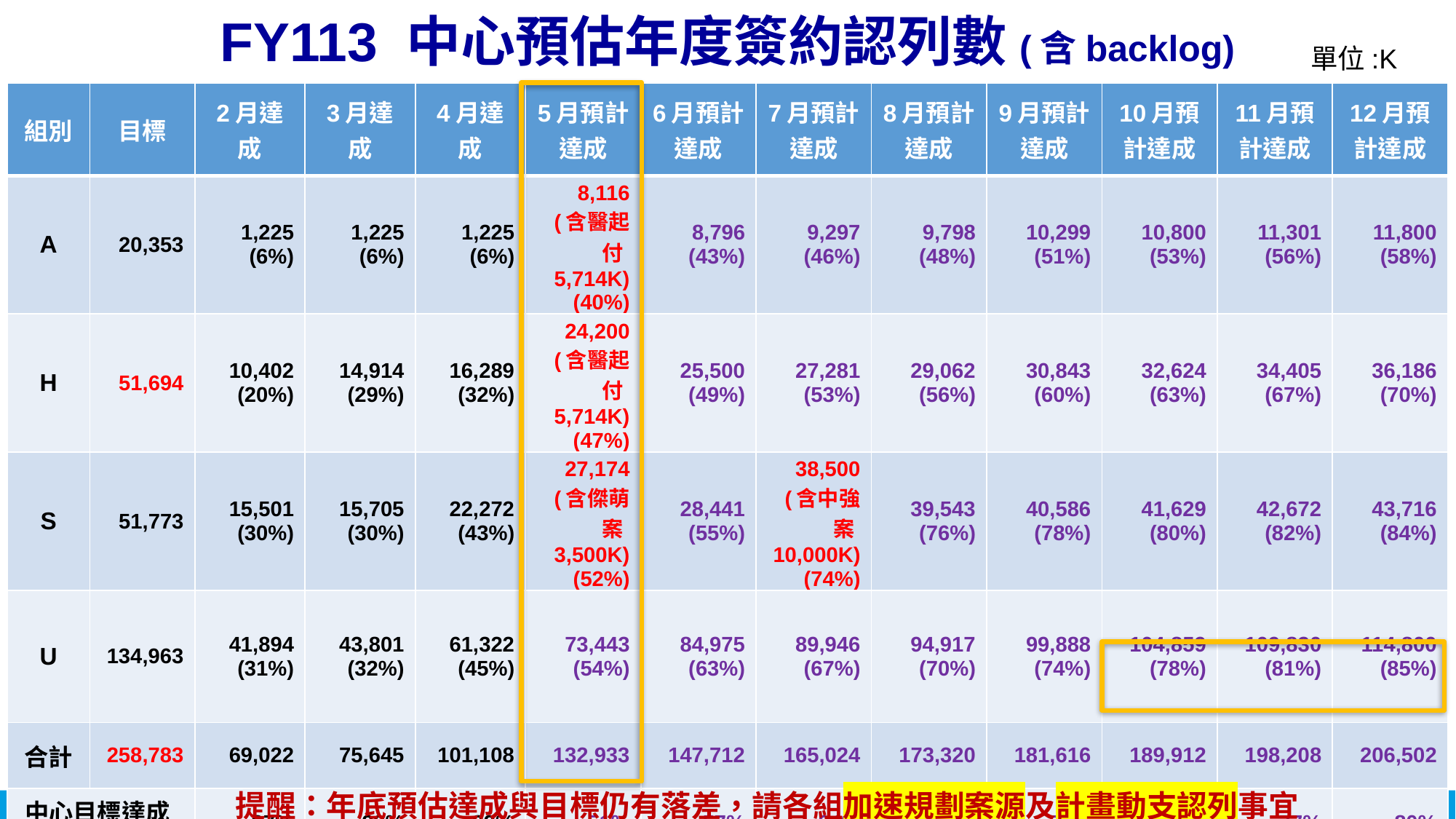

# FY113 中心預估年度簽約認列數(含backlog)
單位:K

| 組別 | 目標 | 2月達成 | 3月達成 | 4月達成 | 5月預計達成 | 6月預計達成 | 7月預計達成 | 8月預計達成 | 9月預計達成 | 10月預計達成 | 11月預計達成 | 12月預計達成 |
| --- | --- | --- | --- | --- | --- | --- | --- | --- | --- | --- | --- | --- |
| A | 20,353 | 1,225 (6%) | 1,225 (6%) | 1,225 (6%) | 8,116 (含醫起付5,714K) (40%) | 8,796 (43%) | 9,297 (46%) | 9,798 (48%) | 10,299 (51%) | 10,800 (53%) | 11,301 (56%) | 11,800 (58%) |
| H | 51,694 | 10,402 (20%) | 14,914 (29%) | 16,289 (32%) | 24,200 (含醫起付5,714K) (47%) | 25,500 (49%) | 27,281 (53%) | 29,062 (56%) | 30,843 (60%) | 32,624 (63%) | 34,405 (67%) | 36,186 (70%) |
| S | 51,773 | 15,501 (30%) | 15,705 (30%) | 22,272 (43%) | 27,174 (含傑萌案3,500K) (52%) | 28,441 (55%) | 38,500 (含中強案10,000K) (74%) | 39,543 (76%) | 40,586 (78%) | 41,629 (80%) | 42,672 (82%) | 43,716 (84%) |
| U | 134,963 | 41,894 (31%) | 43,801 (32%) | 61,322 (45%) | 73,443 (54%) | 84,975 (63%) | 89,946 (67%) | 94,917 (70%) | 99,888 (74%) | 104,859 (78%) | 109,830 (81%) | 114,800 (85%) |
| 合計 | 258,783 | 69,022 | 75,645 | 101,108 | 132,933 | 147,712 | 165,024 | 173,320 | 181,616 | 189,912 | 198,208 | 206,502 |
| 中心目標達成% |  | 27% | 29% | 39% | 51% | 57% | 64% | 67% | 70% | 73% | 77% | 80% |

提醒：年底預估達成與目標仍有落差，請各組加速規劃案源及計畫動支認列事宜